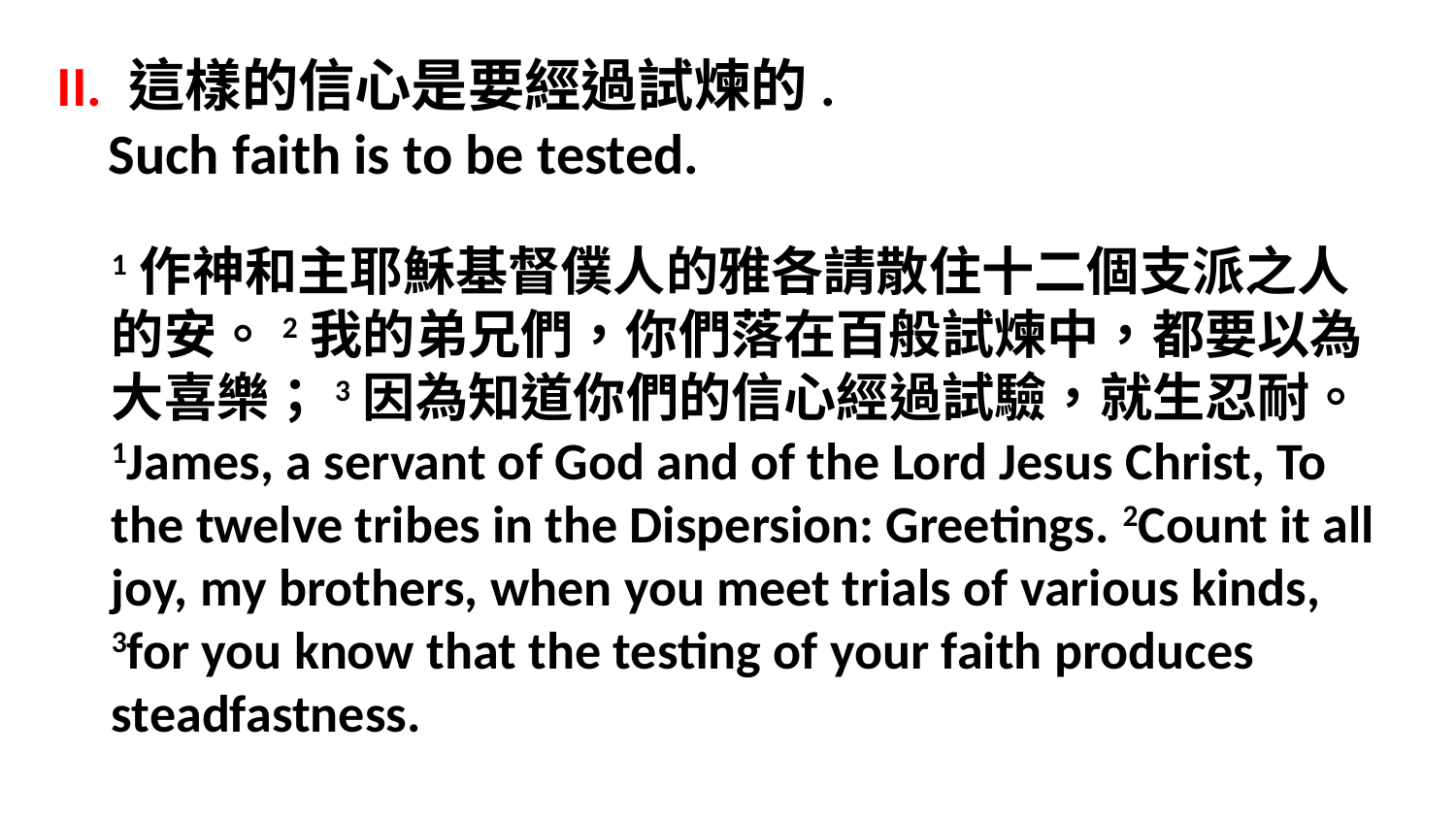

II. 這樣的信心是要經過試煉的.
    Such faith is to be tested.
1作神和主耶穌基督僕人的雅各請散住十二個支派之人的安。2我的弟兄們，你們落在百般試煉中，都要以為大喜樂；3因為知道你們的信心經過試驗，就生忍耐。
1James, a servant of God and of the Lord Jesus Christ, To the twelve tribes in the Dispersion: Greetings. 2Count it all joy, my brothers, when you meet trials of various kinds, 3for you know that the testing of your faith produces steadfastness.